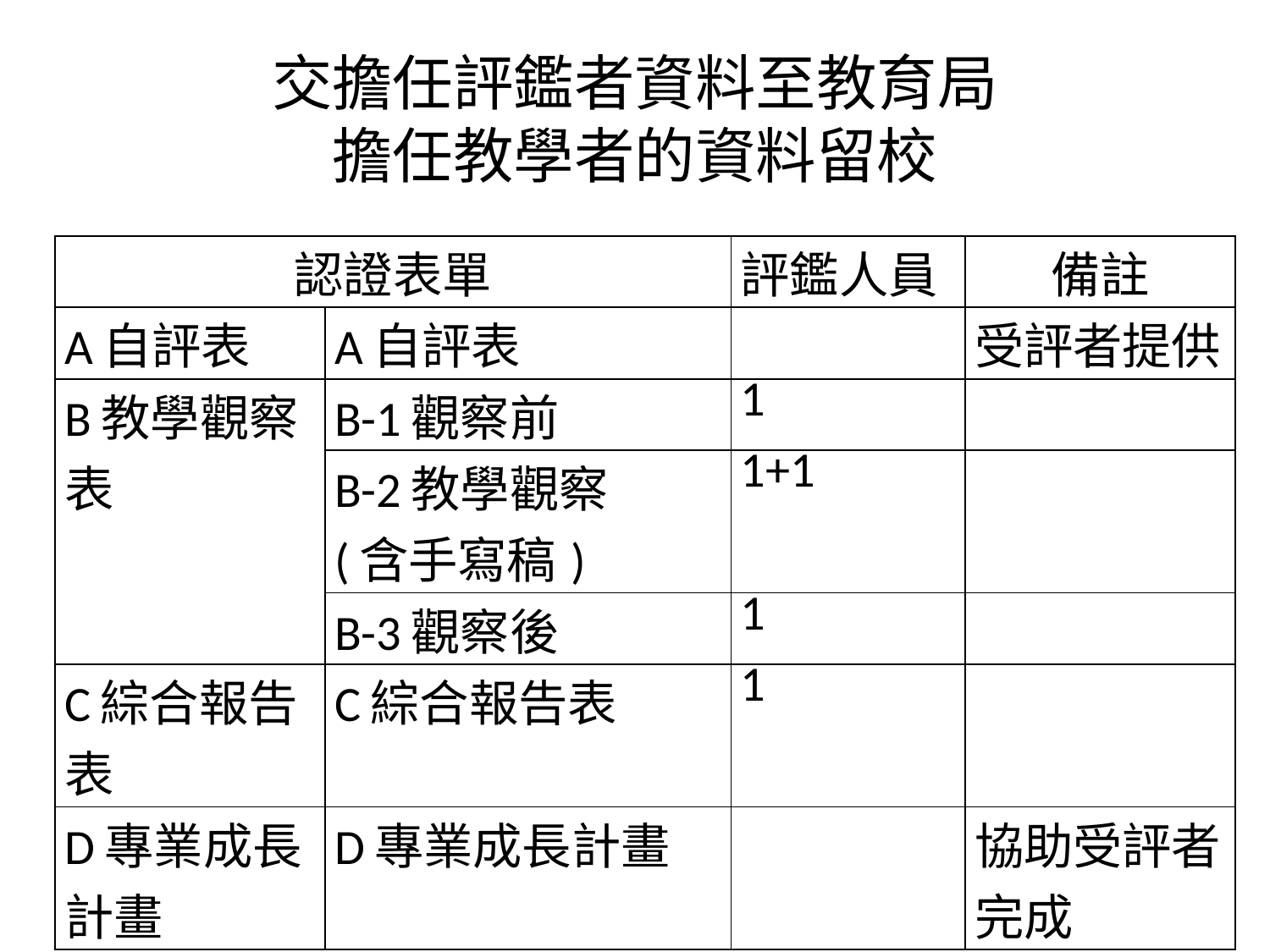

# 交擔任評鑑者資料至教育局 擔任教學者的資料留校
| 認證表單 |  | 評鑑人員 | 備註 |
| --- | --- | --- | --- |
| A自評表 | A自評表 |  | 受評者提供 |
| B教學觀察表 | B-1觀察前 | 1 |  |
|  | B-2教學觀察 (含手寫稿) | 1+1 |  |
|  | B-3觀察後 | 1 |  |
| C綜合報告表 | C綜合報告表 | 1 |  |
| D專業成長計畫 | D專業成長計畫 |  | 協助受評者完成 |